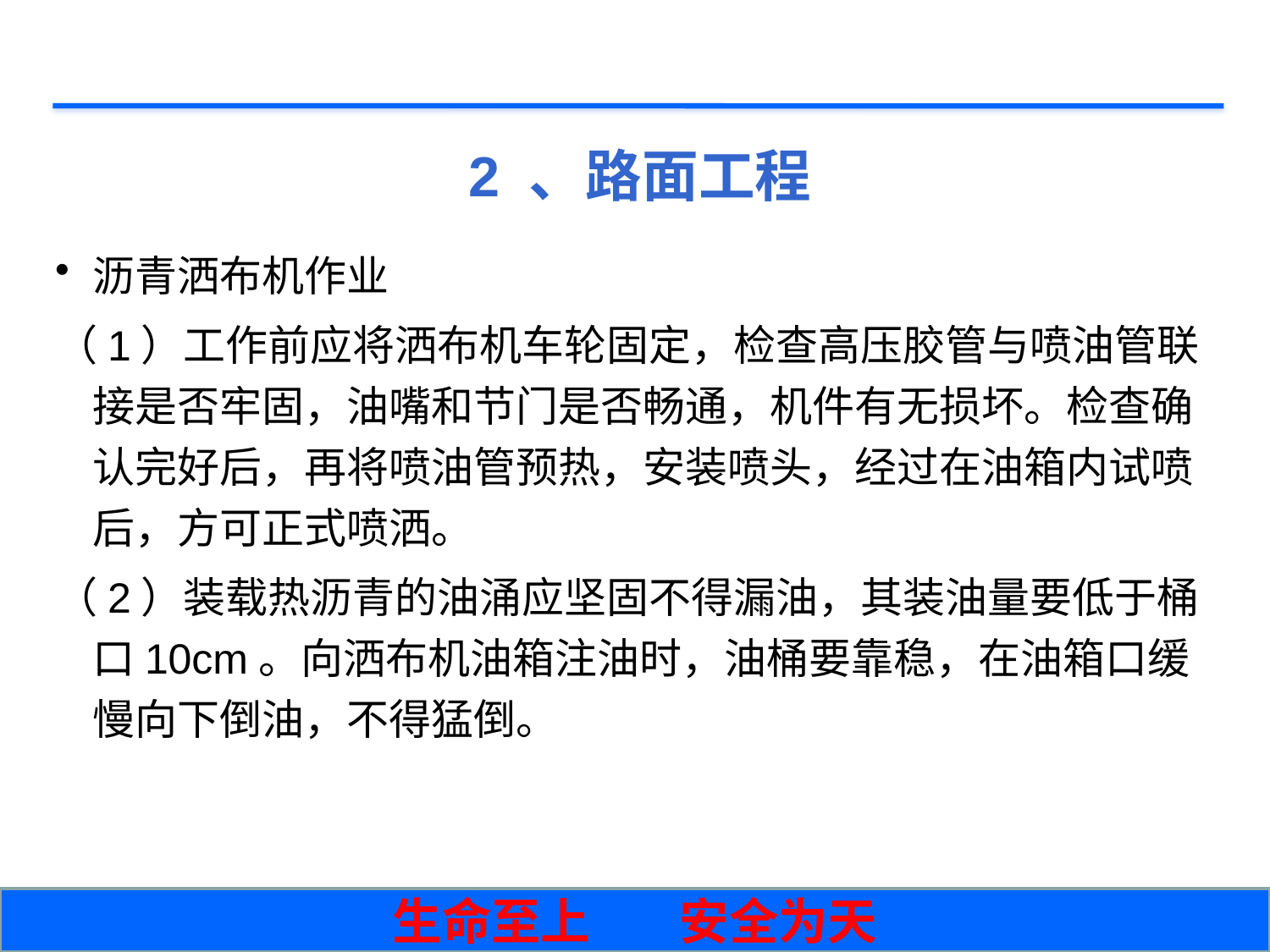

# 2 、路面工程
沥青洒布机作业
（1）工作前应将洒布机车轮固定，检查高压胶管与喷油管联接是否牢固，油嘴和节门是否畅通，机件有无损坏。检查确认完好后，再将喷油管预热，安装喷头，经过在油箱内试喷后，方可正式喷洒。
（2）装载热沥青的油涌应坚固不得漏油，其装油量要低于桶口10cm。向洒布机油箱注油时，油桶要靠稳，在油箱口缓慢向下倒油，不得猛倒。